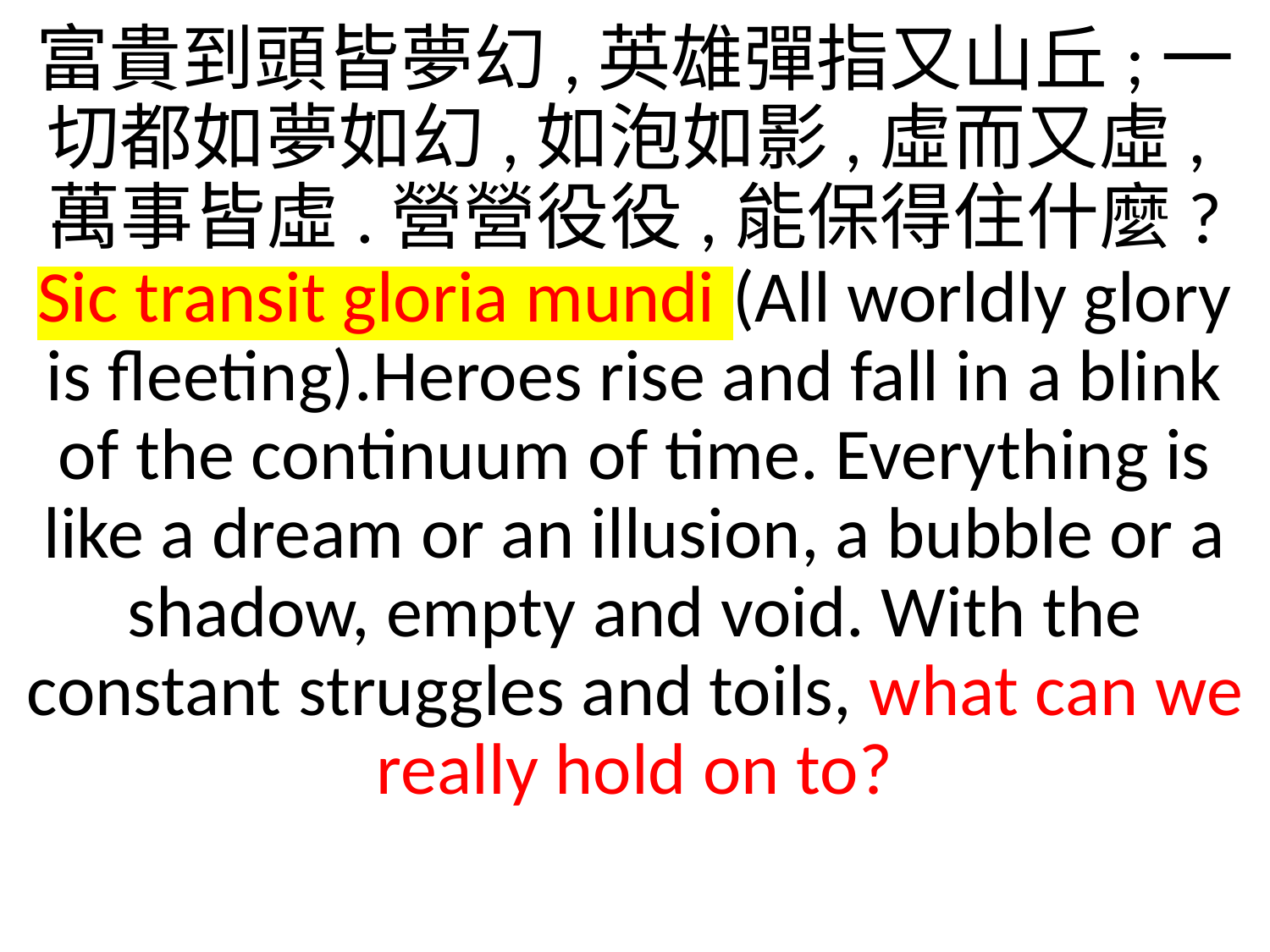

富貴到頭皆夢幻,英雄彈指又山丘;一切都如夢如幻,如泡如影,虛而又虛,萬事皆虛.營營役役,能保得住什麼?
Sic transit gloria mundi (All worldly glory is fleeting).Heroes rise and fall in a blink of the continuum of time. Everything is like a dream or an illusion, a bubble or a shadow, empty and void. With the constant struggles and toils, what can we really hold on to?